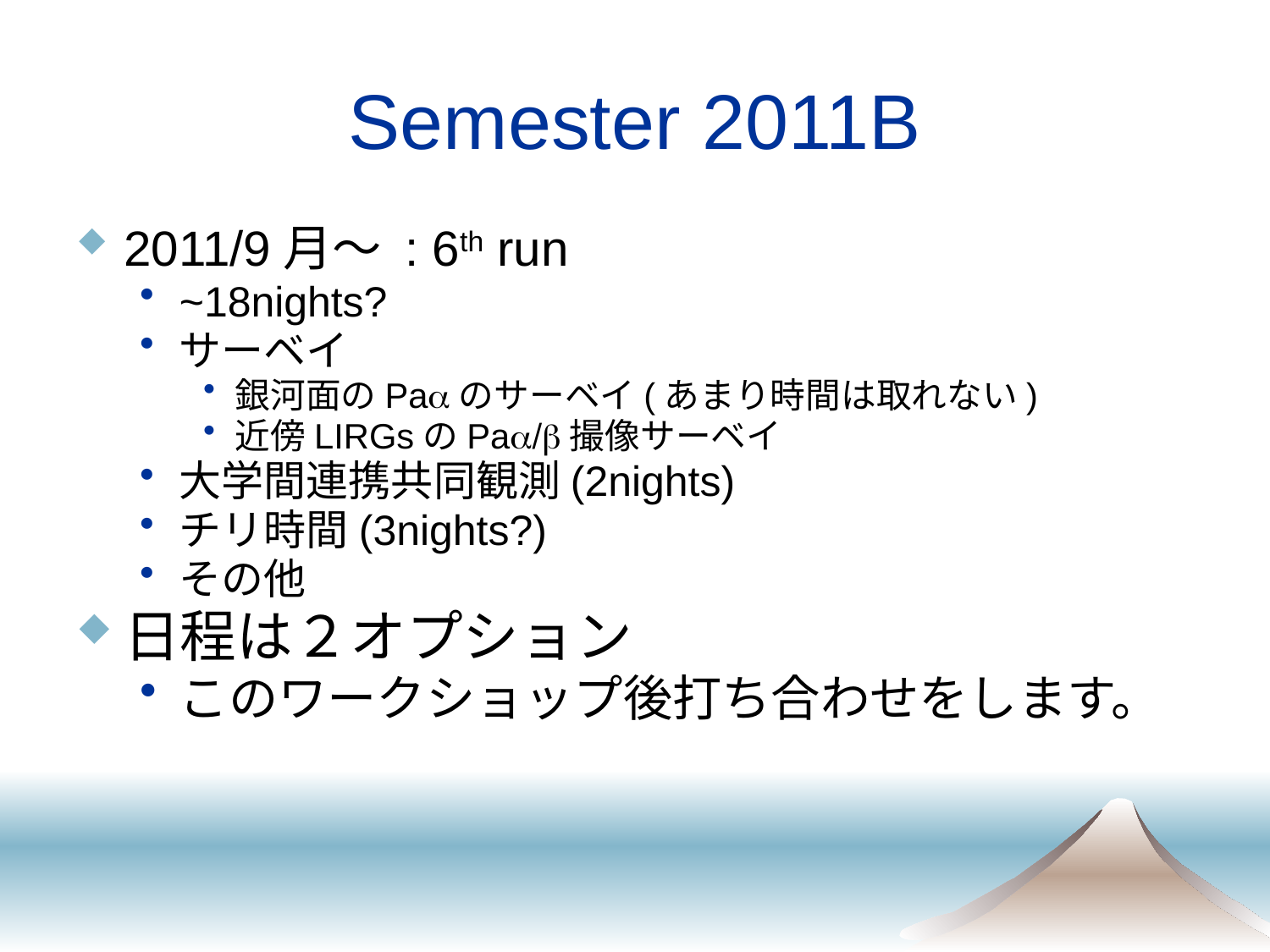

# Semester 2011B
2011/9月～ : 6th run
~18nights?
サーベイ
銀河面のPaαのサーベイ(あまり時間は取れない)
近傍LIRGsのPaα/β撮像サーベイ
大学間連携共同観測(2nights)
チリ時間(3nights?)
その他
日程は２オプション
このワークショップ後打ち合わせをします。